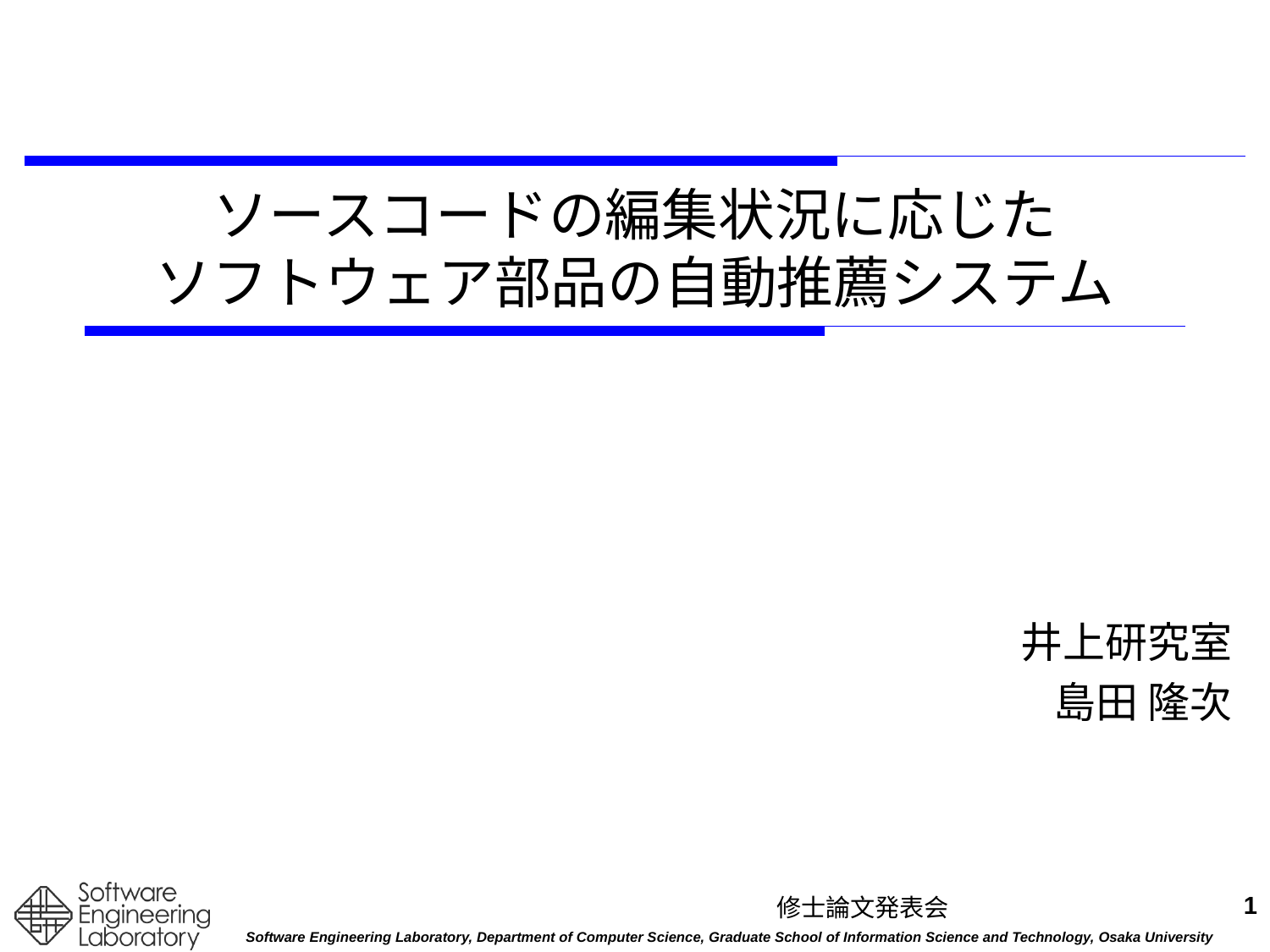

# ソースコードの編集状況に応じた ソフトウェア部品の自動推薦システム
井上研究室
島田 隆次
修士論文発表会